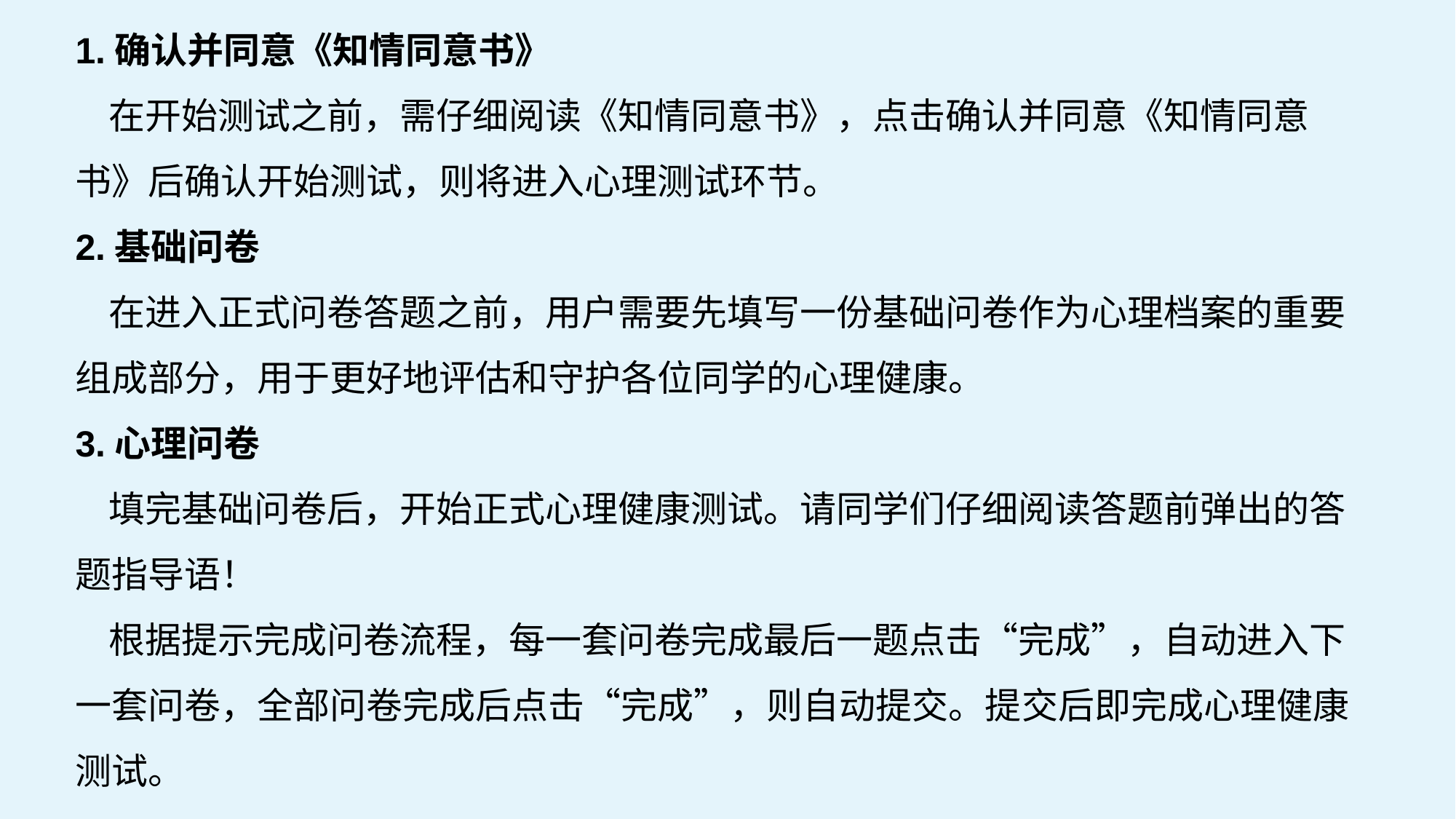

1.确认并同意《知情同意书》
   在开始测试之前，需仔细阅读《知情同意书》，点击确认并同意《知情同意书》后确认开始测试，则将进入心理测试环节。
2.基础问卷
   在进入正式问卷答题之前，用户需要先填写一份基础问卷作为心理档案的重要
组成部分，用于更好地评估和守护各位同学的心理健康。
3.心理问卷
   填完基础问卷后，开始正式心理健康测试。请同学们仔细阅读答题前弹出的答
题指导语！
   根据提示完成问卷流程，每一套问卷完成最后一题点击“完成”，自动进入下一套问卷，全部问卷完成后点击“完成”，则自动提交。提交后即完成心理健康测试。